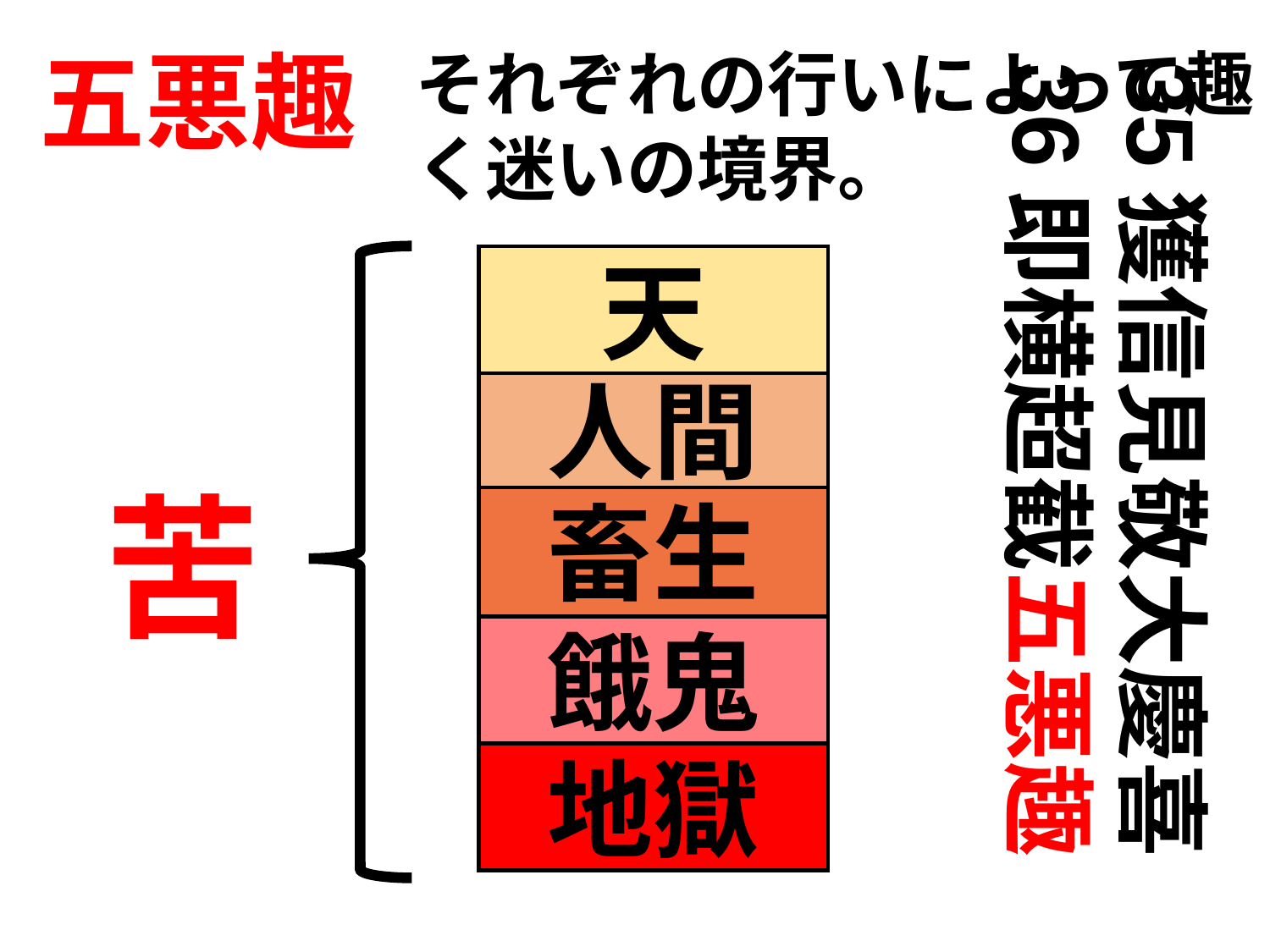

五悪趣
それぞれの行いによって趣く迷いの境界。
35獲信見敬大慶喜
36即横超截五悪趣

天
人間
苦
畜生
餓鬼
地獄